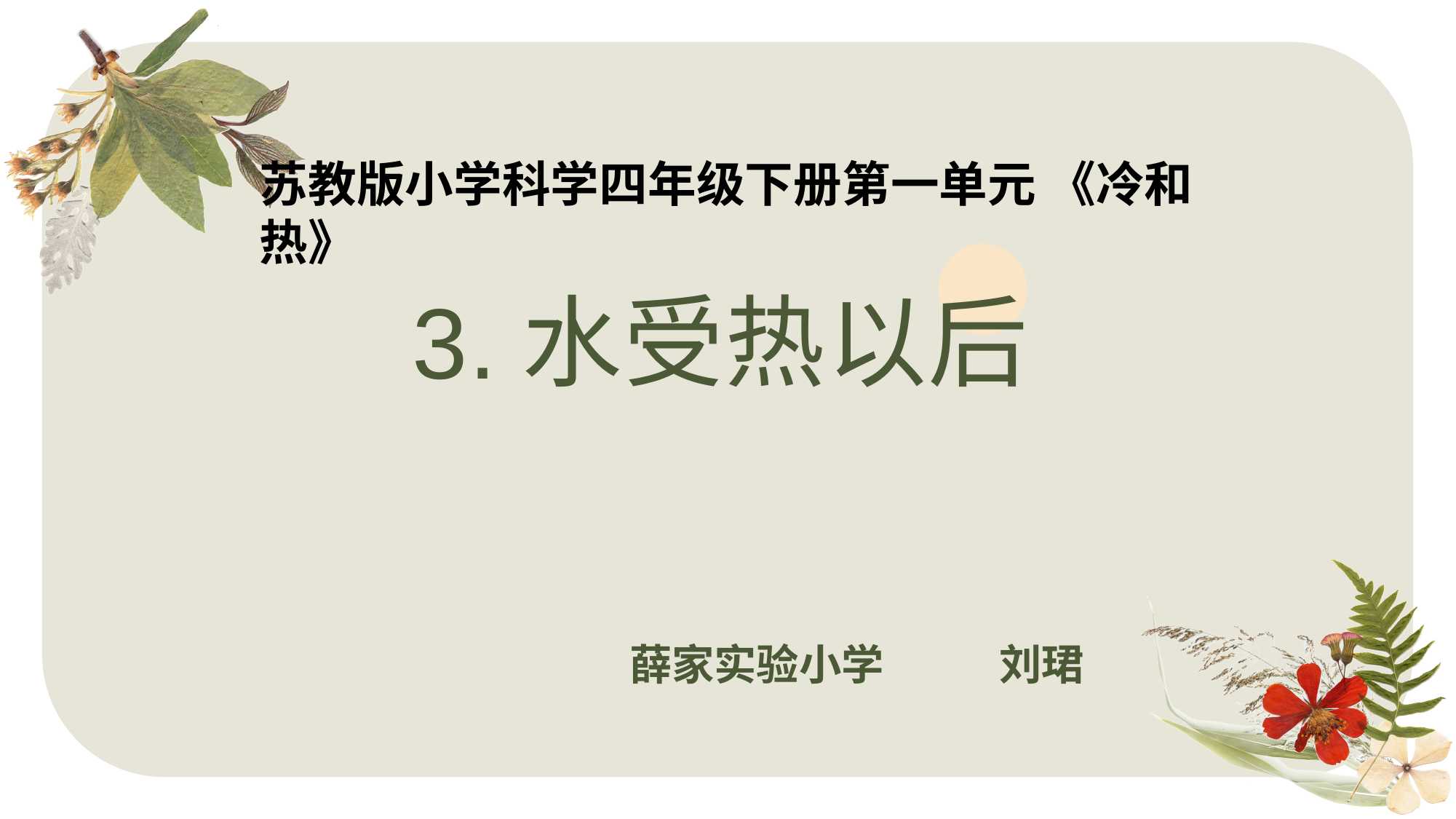

苏教版小学科学四年级下册第一单元 《冷和热》

3.水受热以后
薛家实验小学            刘珺